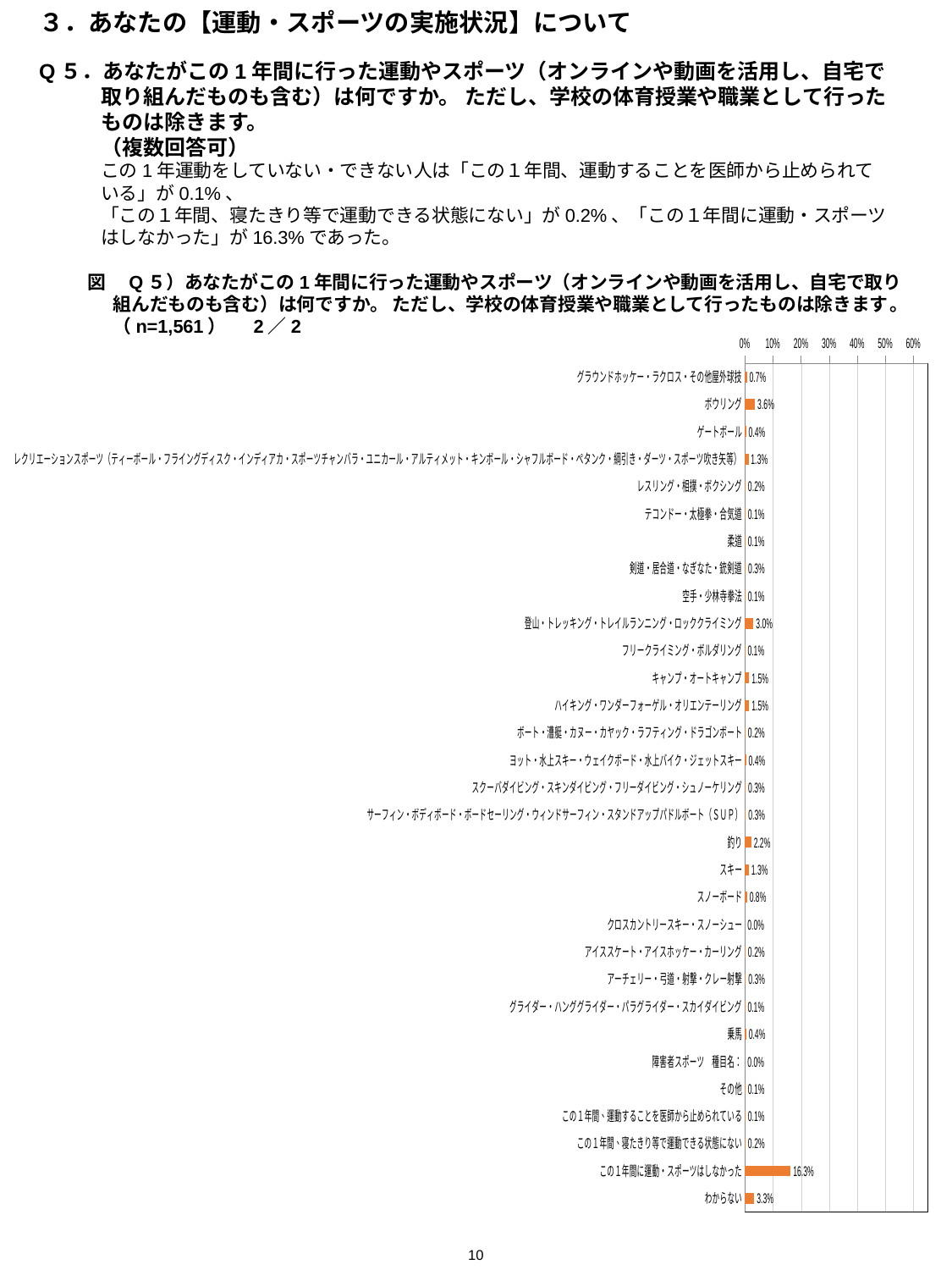

３．あなたの【運動・スポーツの実施状況】について

Q５．あなたがこの1年間に行った運動やスポーツ（オンラインや動画を活用し、自宅で取り組んだものも含む）は何ですか。 ただし、学校の体育授業や職業として行ったものは除きます。
（複数回答可）
この1年運動をしていない・できない人は「この１年間、運動することを医師から止められている」が0.1%、
「この１年間、寝たきり等で運動できる状態にない」が0.2%、「この１年間に運動・スポーツはしなかった」が16.3%であった。
図　Q５）あなたがこの1年間に行った運動やスポーツ（オンラインや動画を活用し、自宅で取り組んだものも含む）は何ですか。 ただし、学校の体育授業や職業として行ったものは除きます。（n=1,561）　 2／2

### Chart

| Category |  |
|---|---|
| グラウンドホッケー・ラクロス・その他屋外球技 | 0.7046764894298527 |
| ボウリング | 3.587443946188341 |
| ゲートボール | 0.3843689942344651 |
| レクリエーションスポーツ（ティーボール・フライングディスク・インディアカ・スポーツチャンバラ・ユニカール・アルティメット・キンボール・シャフルボード・ペタンク・綱引き・ダーツ・スポーツ吹き矢等） | 1.2812299807815504 |
| レスリング・相撲・ボクシング | 0.19218449711723257 |
| テコンドー・太極拳・合気道 | 0.12812299807815505 |
| 柔道 | 0.12812299807815505 |
| 剣道・居合道・なぎなた・銃剣道 | 0.2562459961563101 |
| 空手・少林寺拳法 | 0.12812299807815505 |
| 登山・トレッキング・トレイルランニング・ロッククライミング | 3.0108904548366433 |
| フリークライミング・ボルダリング | 0.06406149903907753 |
| キャンプ・オートキャンプ | 1.5374759769378605 |
| ハイキング・ワンダーフォーゲル・オリエンテーリング | 1.5374759769378605 |
| ボート・漕艇・カヌー・カヤック・ラフティング・ドラゴンボート | 0.19218449711723257 |
| ヨット・水上スキー・ウェイクボード・水上バイク・ジェットスキー | 0.3843689942344651 |
| スクーバダイビング・スキンダイビング・フリーダイビング・シュノーケリング | 0.2562459961563101 |
| サーフィン・ボディボード・ボードセーリング・ウィンドサーフィン・スタンドアップパドルボート（ＳＵＰ） | 0.3203074951953876 |
| 釣り | 2.2421524663677133 |
| スキー | 1.345291479820628 |
| スノーボード | 0.7687379884689303 |
| クロスカントリースキー・スノーシュー | 0.0 |
| アイススケート・アイスホッケー・カーリング | 0.19218449711723257 |
| アーチェリー・弓道・射撃・クレー射撃 | 0.3203074951953876 |
| グライダー・ハンググライダー・パラグライダー・スカイダイビング | 0.06406149903907753 |
| 乗馬 | 0.4484304932735426 |
| 障害者スポーツ　種目名： | 0.0 |
| その他 | 0.12812299807815505 |
| この１年間、運動することを医師から止められている | 0.12812299807815505 |
| この１年間、寝たきり等で運動できる状態にない | 0.19218449711723257 |
| この１年間に運動・スポーツはしなかった | 16.27162075592569 |
| わからない | 3.331197950032031 |
10